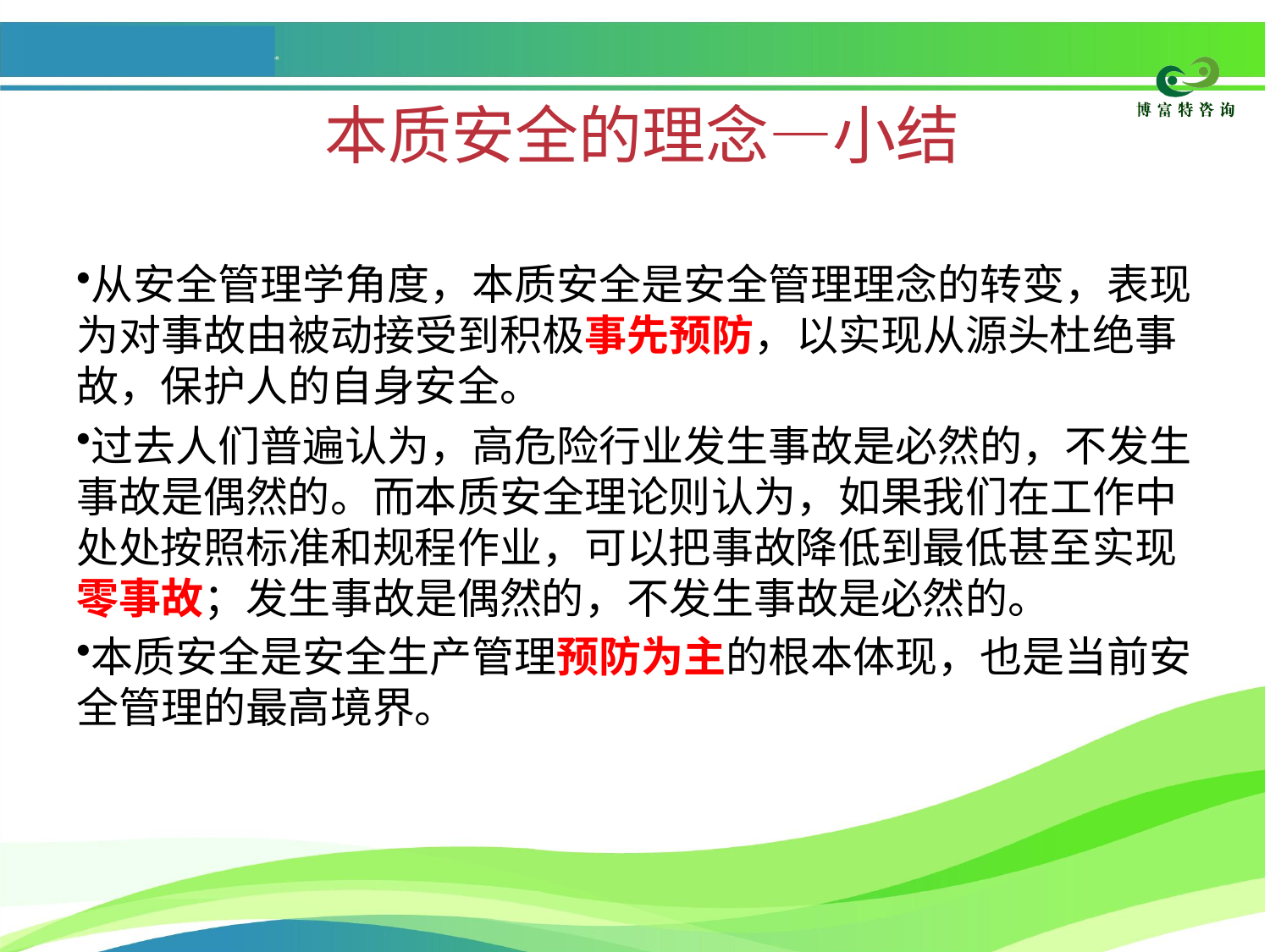

# 本质安全的理念—小结
从安全管理学角度，本质安全是安全管理理念的转变，表现为对事故由被动接受到积极事先预防，以实现从源头杜绝事故，保护人的自身安全。
过去人们普遍认为，高危险行业发生事故是必然的，不发生事故是偶然的。而本质安全理论则认为，如果我们在工作中处处按照标准和规程作业，可以把事故降低到最低甚至实现零事故；发生事故是偶然的，不发生事故是必然的。
本质安全是安全生产管理预防为主的根本体现，也是当前安全管理的最高境界。